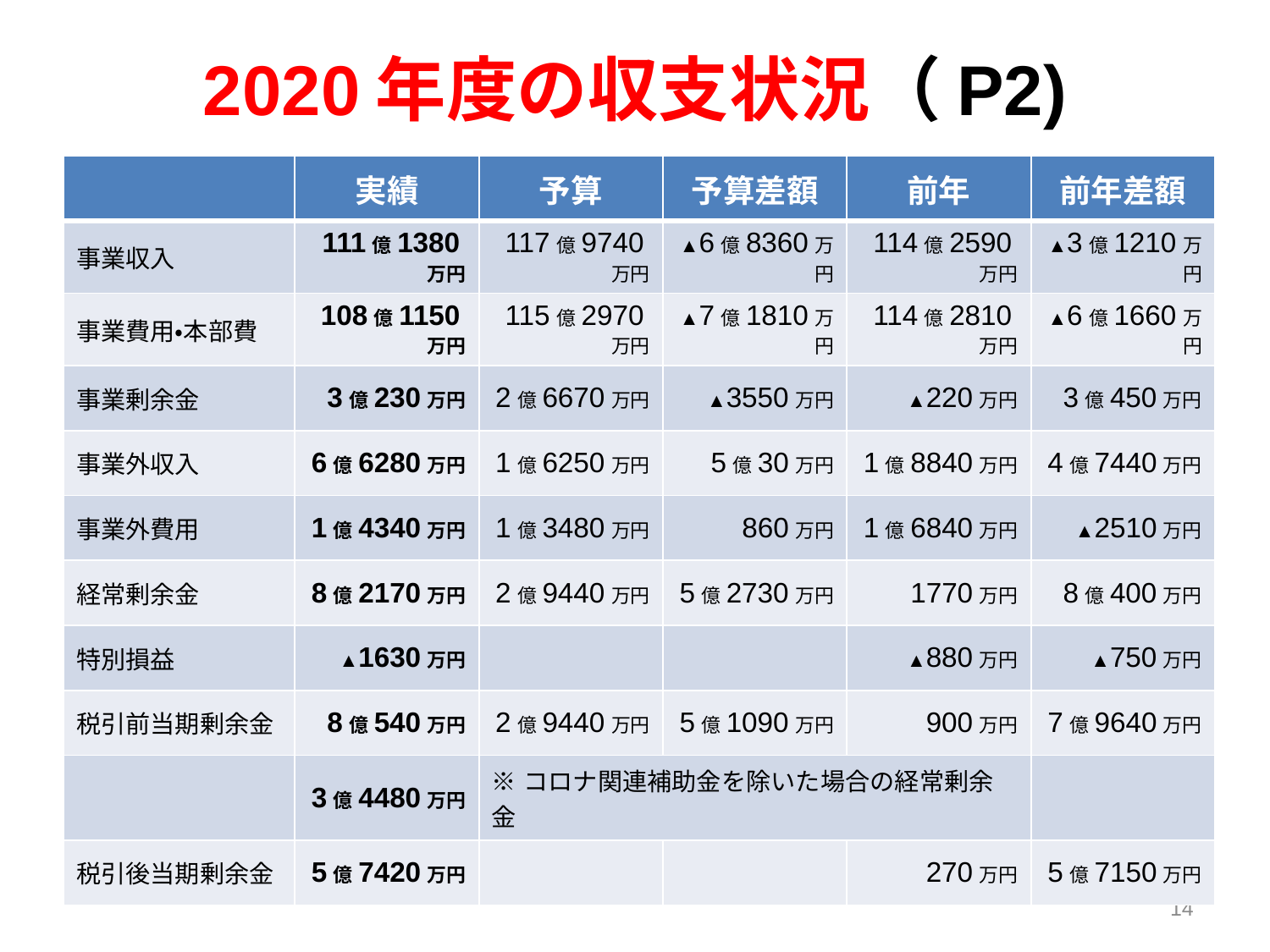

# 2020年度の収支状況（P2)
|  | 実績 | 予算 | 予算差額 | 前年 | 前年差額 |
| --- | --- | --- | --- | --- | --- |
| 事業収入 | 111億1380万円 | 117億9740万円 | ▲6億8360万円 | 114億2590万円 | ▲3億1210万円 |
| 事業費用・本部費 | 108億1150万円 | 115億2970万円 | ▲7億1810万円 | 114億2810万円 | ▲6億1660万円 |
| 事業剰余金 | 3億230万円 | 2億6670万円 | ▲3550万円 | ▲220万円 | 3億450万円 |
| 事業外収入 | 6億6280万円 | 1億6250万円 | 5億30万円 | 1億8840万円 | 4億7440万円 |
| 事業外費用 | 1億4340万円 | 1億3480万円 | 860万円 | 1億6840万円 | ▲2510万円 |
| 経常剰余金 | 8億2170万円 | 2億9440万円 | 5億2730万円 | 1770万円 | 8億400万円 |
| 特別損益 | ▲1630万円 |  |  | ▲880万円 | ▲750万円 |
| 税引前当期剰余金 | 8億540万円 | 2億9440万円 | 5億1090万円 | 900万円 | 7億9640万円 |
|  | 3億4480万円 | ※コロナ関連補助金を除いた場合の経常剰余金 |  |  |  |
| 税引後当期剰余金 | 5億7420万円 |  |  | 270万円 | 5億7150万円 |
14